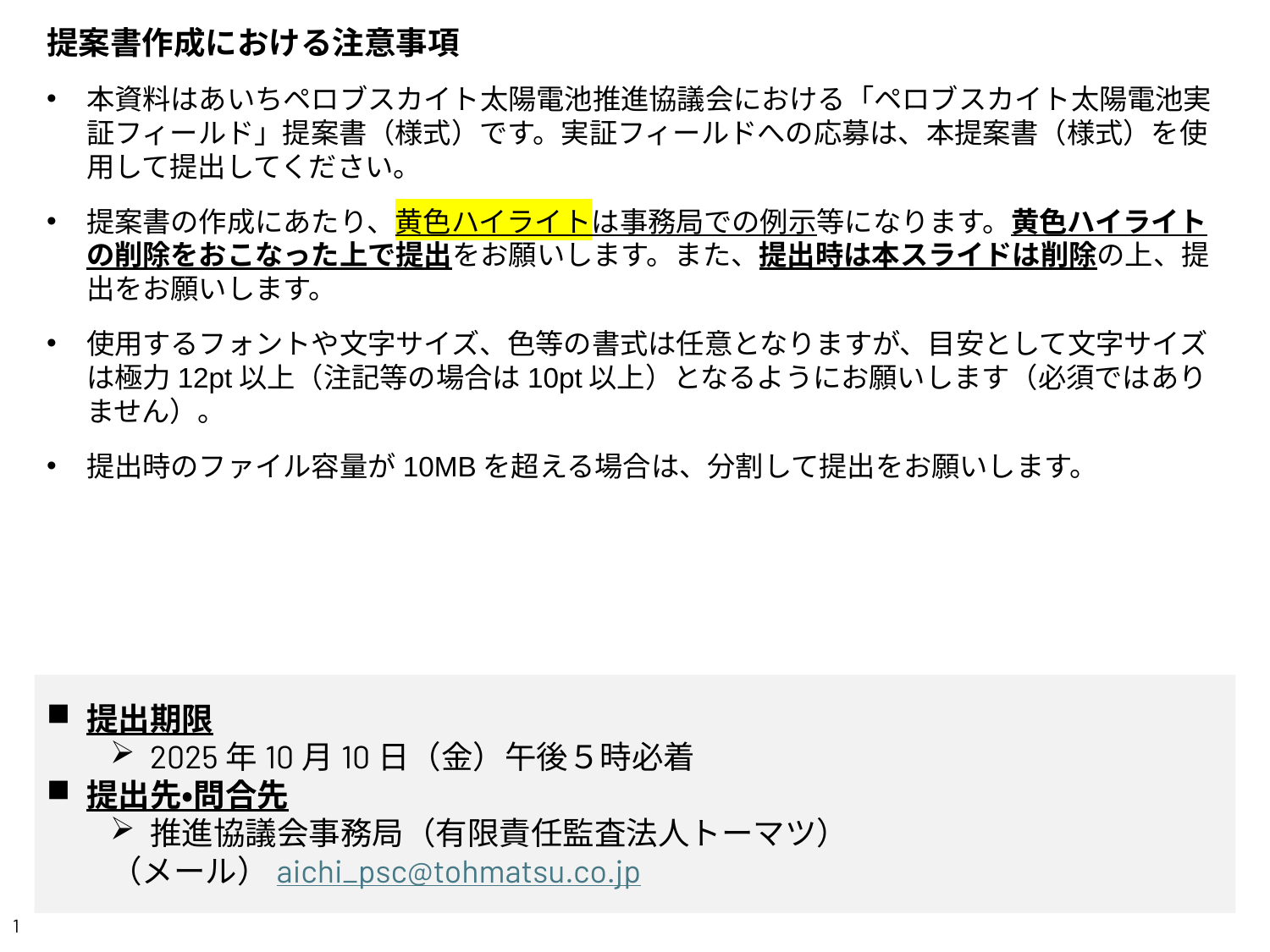

提案書作成における注意事項
本資料はあいちペロブスカイト太陽電池推進協議会における「ペロブスカイト太陽電池実証フィールド」提案書（様式）です。実証フィールドへの応募は、本提案書（様式）を使用して提出してください。
提案書の作成にあたり、黄色ハイライトは事務局での例示等になります。黄色ハイライトの削除をおこなった上で提出をお願いします。また、提出時は本スライドは削除の上、提出をお願いします。
使用するフォントや文字サイズ、色等の書式は任意となりますが、目安として文字サイズは極力12pt以上（注記等の場合は10pt以上）となるようにお願いします（必須ではありません）。
提出時のファイル容量が10MBを超える場合は、分割して提出をお願いします。
提出期限
2025年10月10日（金）午後５時必着
提出先・問合先
推進協議会事務局（有限責任監査法人トーマツ）
（メール）aichi_psc@tohmatsu.co.jp
1